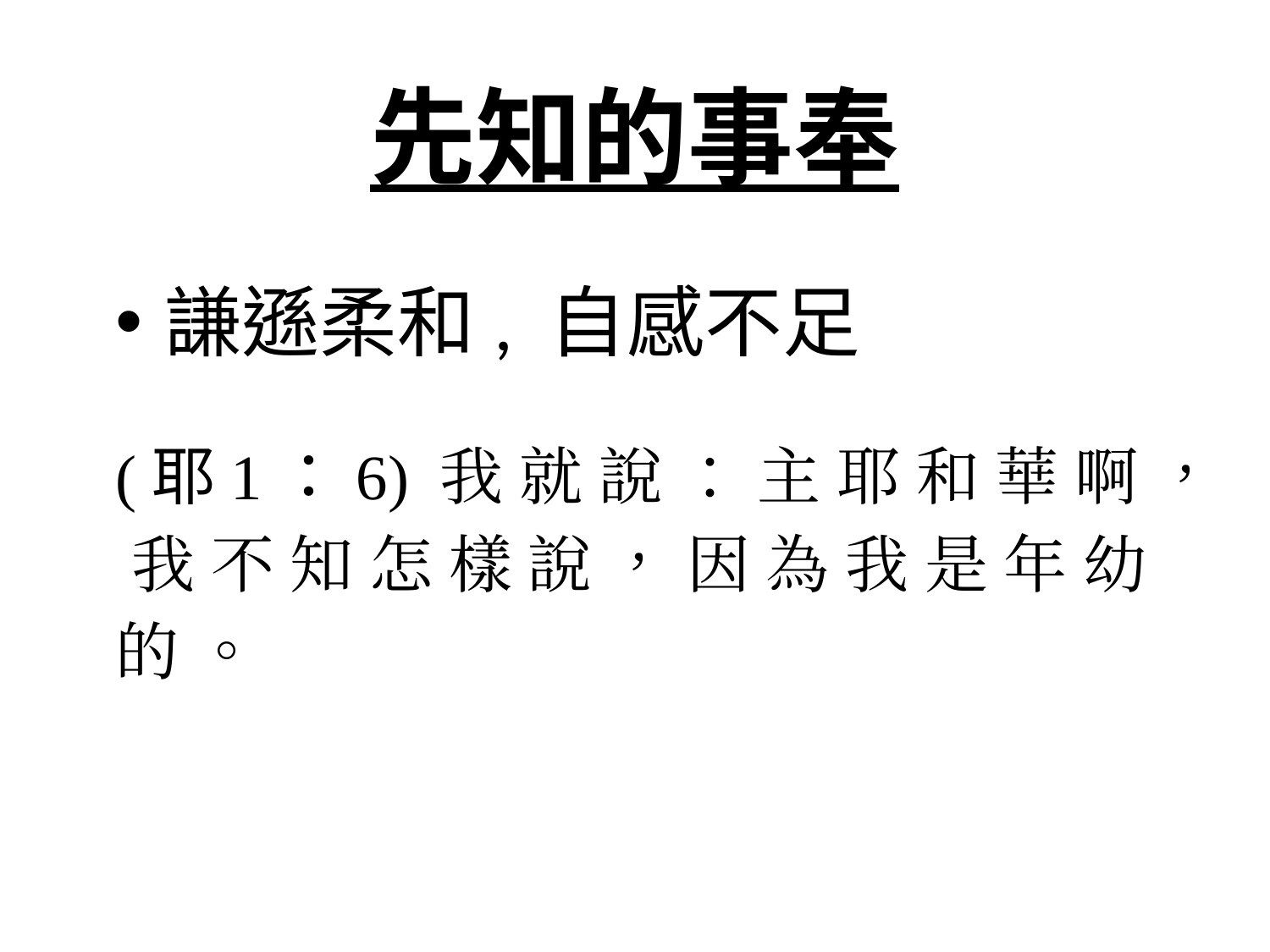

# 先知的事奉
謙遜柔和, 自感不足

(耶1：6) 我 就 說 ： 主 耶 和 華 啊 ， 我 不 知 怎 樣 說 ， 因 為 我 是 年 幼 的 。